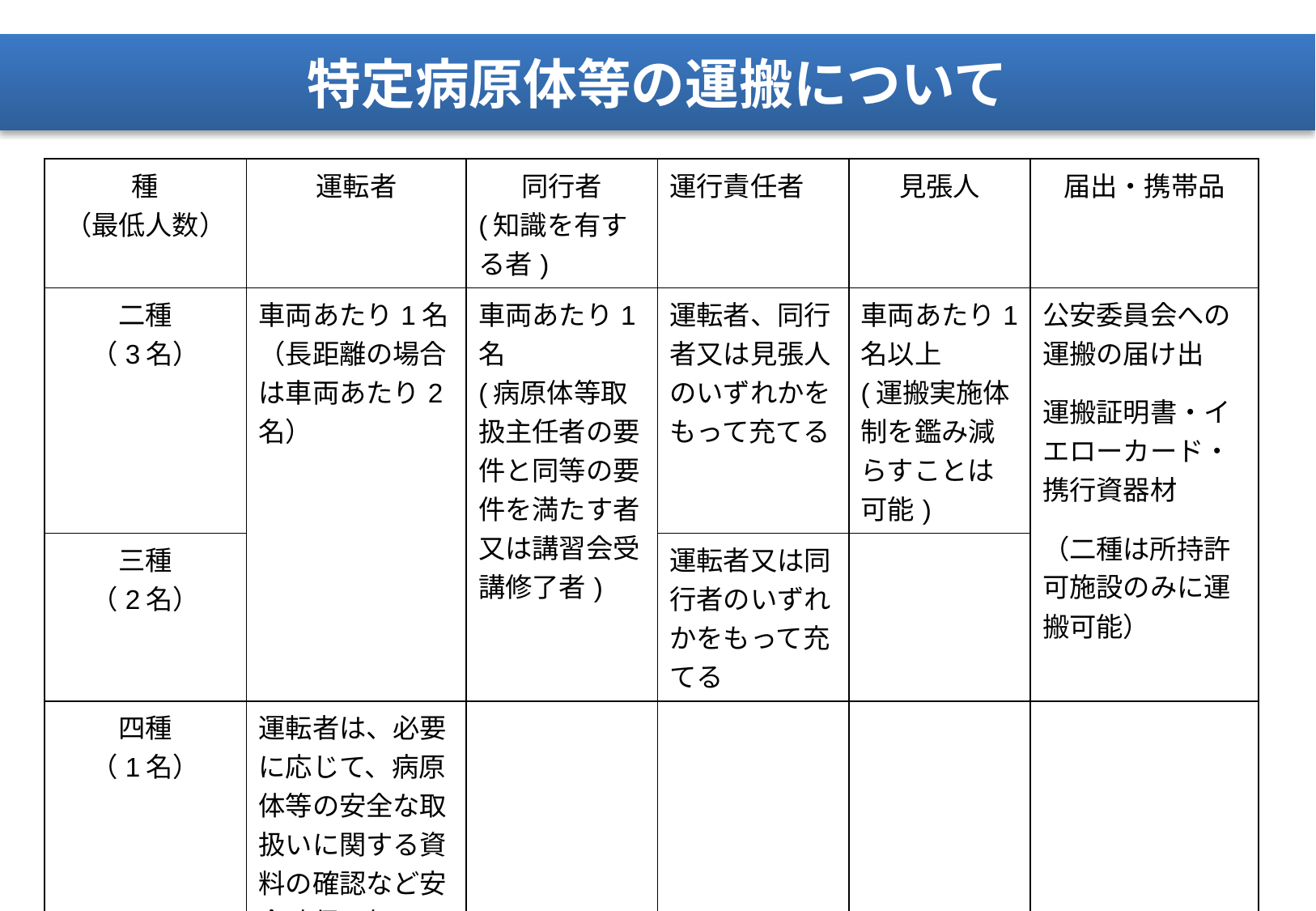

特定病原体等の運搬について
| 種 （最低人数） | 運転者 | 同行者 (知識を有する者) | 運行責任者 | 見張人 | 届出・携帯品 |
| --- | --- | --- | --- | --- | --- |
| 二種 （3名） | 車両あたり1名 （長距離の場合は車両あたり2名） | 車両あたり1名 (病原体等取扱主任者の要件と同等の要件を満たす者又は講習会受講修了者) | 運転者、同行者又は見張人のいずれかをもって充てる | 車両あたり1名以上 (運搬実施体制を鑑み減らすことは可能) | 公安委員会への運搬の届け出 運搬証明書・イエローカード・携行資器材 （二種は所持許可施設のみに運搬可能） |
| 三種 （2名） |  |  | 運転者又は同行者のいずれかをもって充てる |  |  |
| 四種 （1名） | 運転者は、必要に応じて、病原体等の安全な取扱いに関する資料の確認など安全確保に努める |  |  |  |  |